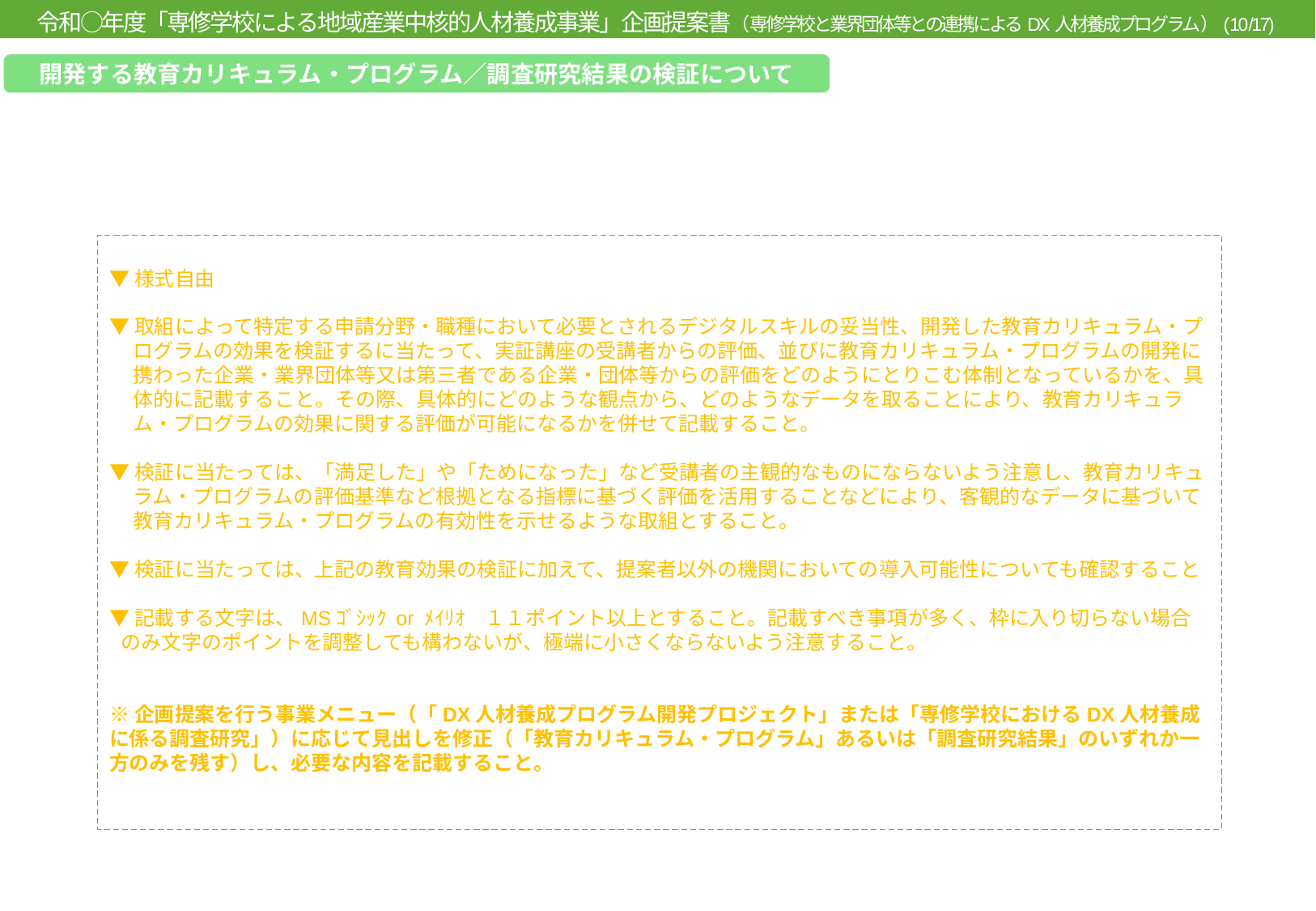

令和○年度「専修学校による地域産業中核的人材養成事業」企画提案書（専修学校と業界団体等との連携によるDX人材養成プログラム）(10/17)
開発する教育カリキュラム・プログラム／調査研究結果の検証について

▼様式自由

▼取組によって特定する申請分野・職種において必要とされるデジタルスキルの妥当性、開発した教育カリキュラム・プログラムの効果を検証するに当たって、実証講座の受講者からの評価、並びに教育カリキュラム・プログラムの開発に携わった企業・業界団体等又は第三者である企業・団体等からの評価をどのようにとりこむ体制となっているかを、具体的に記載すること。その際、具体的にどのような観点から、どのようなデータを取ることにより、教育カリキュラム・プログラムの効果に関する評価が可能になるかを併せて記載すること。

▼検証に当たっては、「満足した」や「ためになった」など受講者の主観的なものにならないよう注意し、教育カリキュラム・プログラムの評価基準など根拠となる指標に基づく評価を活用することなどにより、客観的なデータに基づいて教育カリキュラム・プログラムの有効性を示せるような取組とすること。

▼検証に当たっては、上記の教育効果の検証に加えて、提案者以外の機関においての導入可能性についても確認すること

▼記載する文字は、MSｺﾞｼｯｸ or ﾒｲﾘｵ　１１ポイント以上とすること。記載すべき事項が多く、枠に入り切らない場合のみ文字のポイントを調整しても構わないが、極端に小さくならないよう注意すること。

※企画提案を行う事業メニュー（「DX人材養成プログラム開発プロジェクト」または「専修学校におけるDX人材養成に係る調査研究」）に応じて見出しを修正（「教育カリキュラム・プログラム」あるいは「調査研究結果」のいずれか一方のみを残す）し、必要な内容を記載すること。